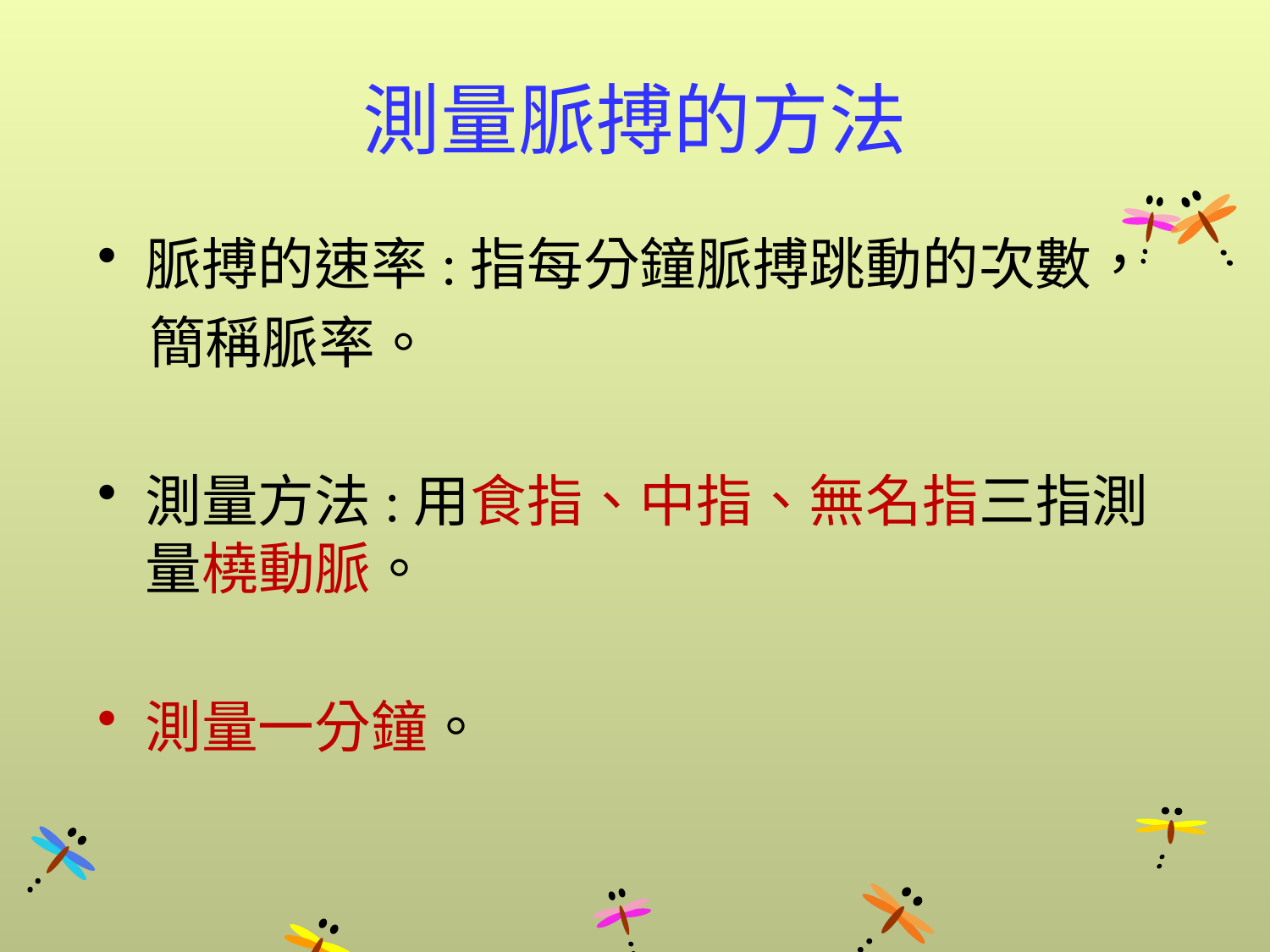

# 測量脈搏的方法
脈搏的速率:指每分鐘脈搏跳動的次數，
   簡稱脈率。

測量方法:用食指、中指、無名指三指測量橈動脈。

測量一分鐘。